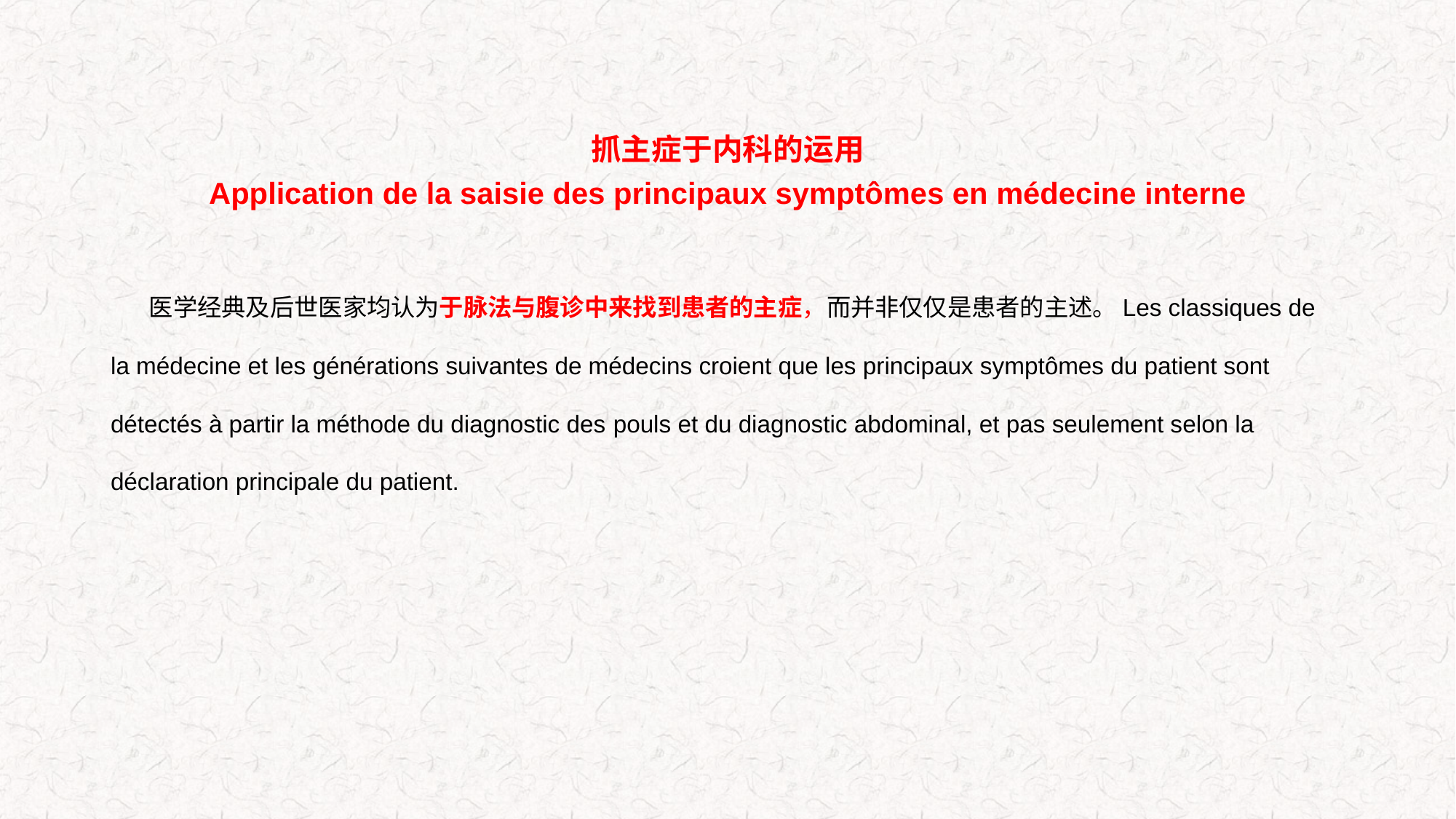

# 抓主症于内科的运用 Application de la saisie des principaux symptômes en médecine interne
           医学经典及后世医家均认为于脉法与腹诊中来找到患者的主症，而并非仅仅是患者的主述。Les classiques de la médecine et les générations suivantes de médecins croient que les principaux symptômes du patient sont détectés à partir la méthode du diagnostic des pouls et du diagnostic abdominal, et pas seulement selon la déclaration principale du patient.